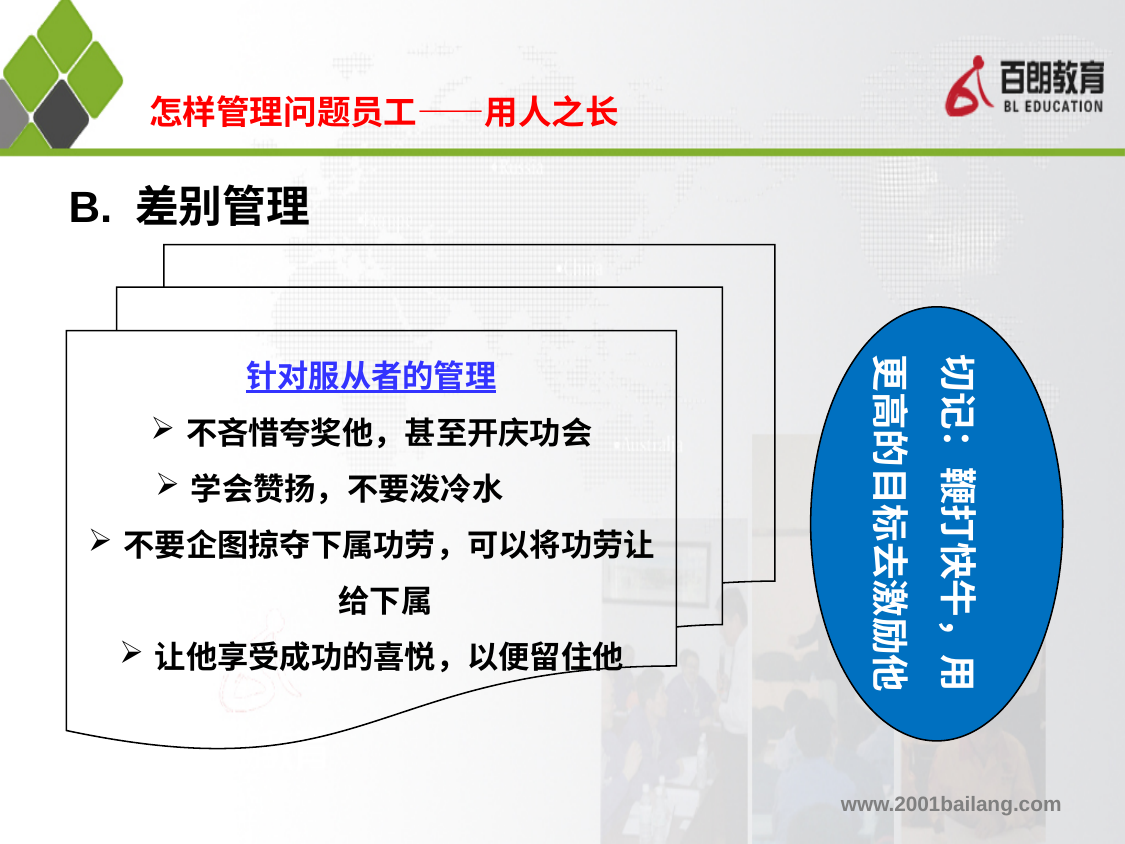

# 怎样管理问题员工——用人之长
B. 差别管理
针对服从者的管理
不吝惜夸奖他，甚至开庆功会
学会赞扬，不要泼冷水
不要企图掠夺下属功劳，可以将功劳让
   给下属
让他享受成功的喜悦，以便留住他
切记：鞭打快牛，用
更高的目标去激励他